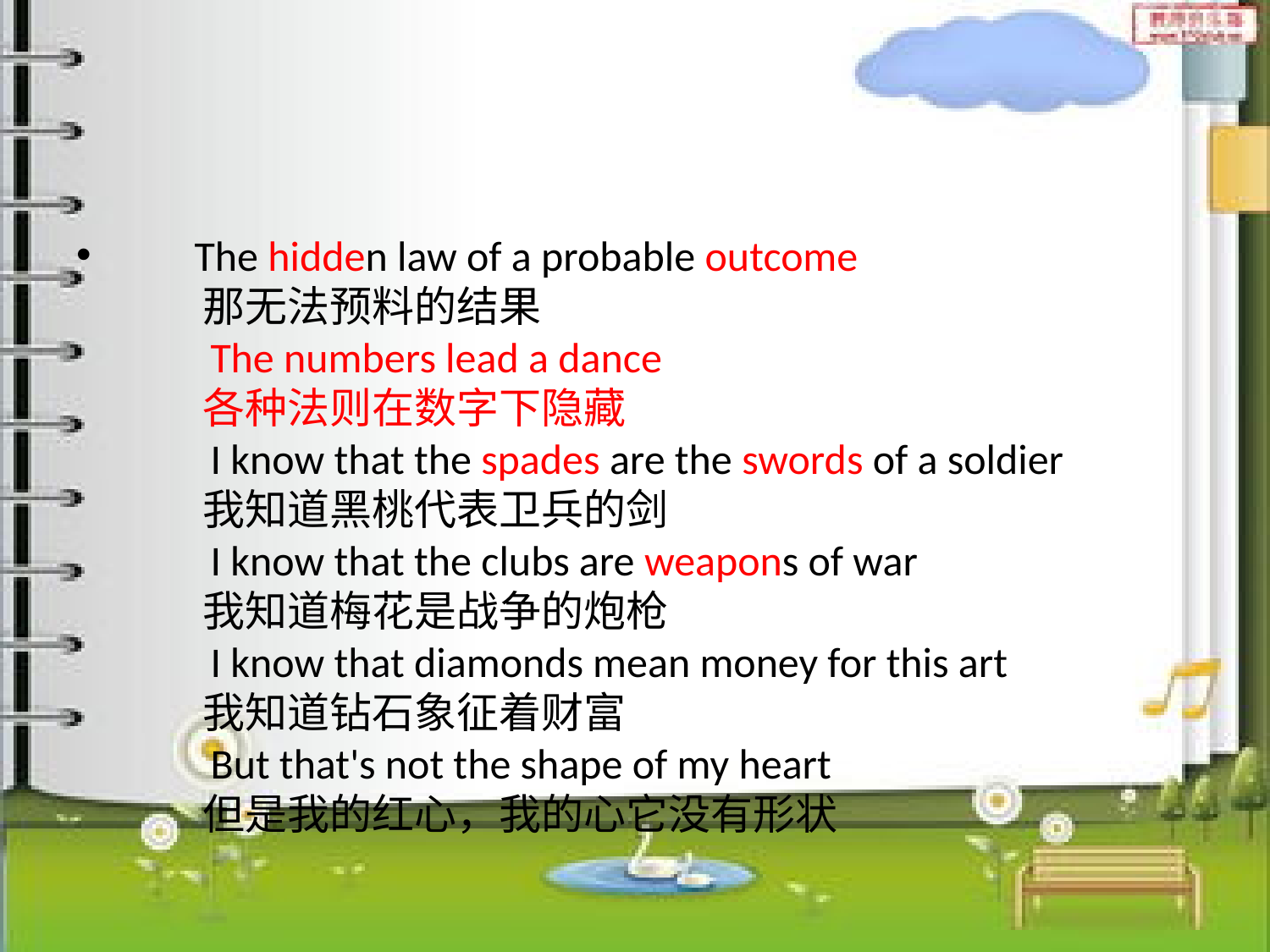

#
        The hidden law of a probable outcome
　　那无法预料的结果
　　The numbers lead a dance
　　各种法则在数字下隐藏
　　I know that the spades are the swords of a soldier
　　我知道黑桃代表卫兵的剑
　　I know that the clubs are weapons of war
　　我知道梅花是战争的炮枪
　　I know that diamonds mean money for this art
　　我知道钻石象征着财富
　　But that's not the shape of my heart
　　但是我的红心，我的心它没有形状